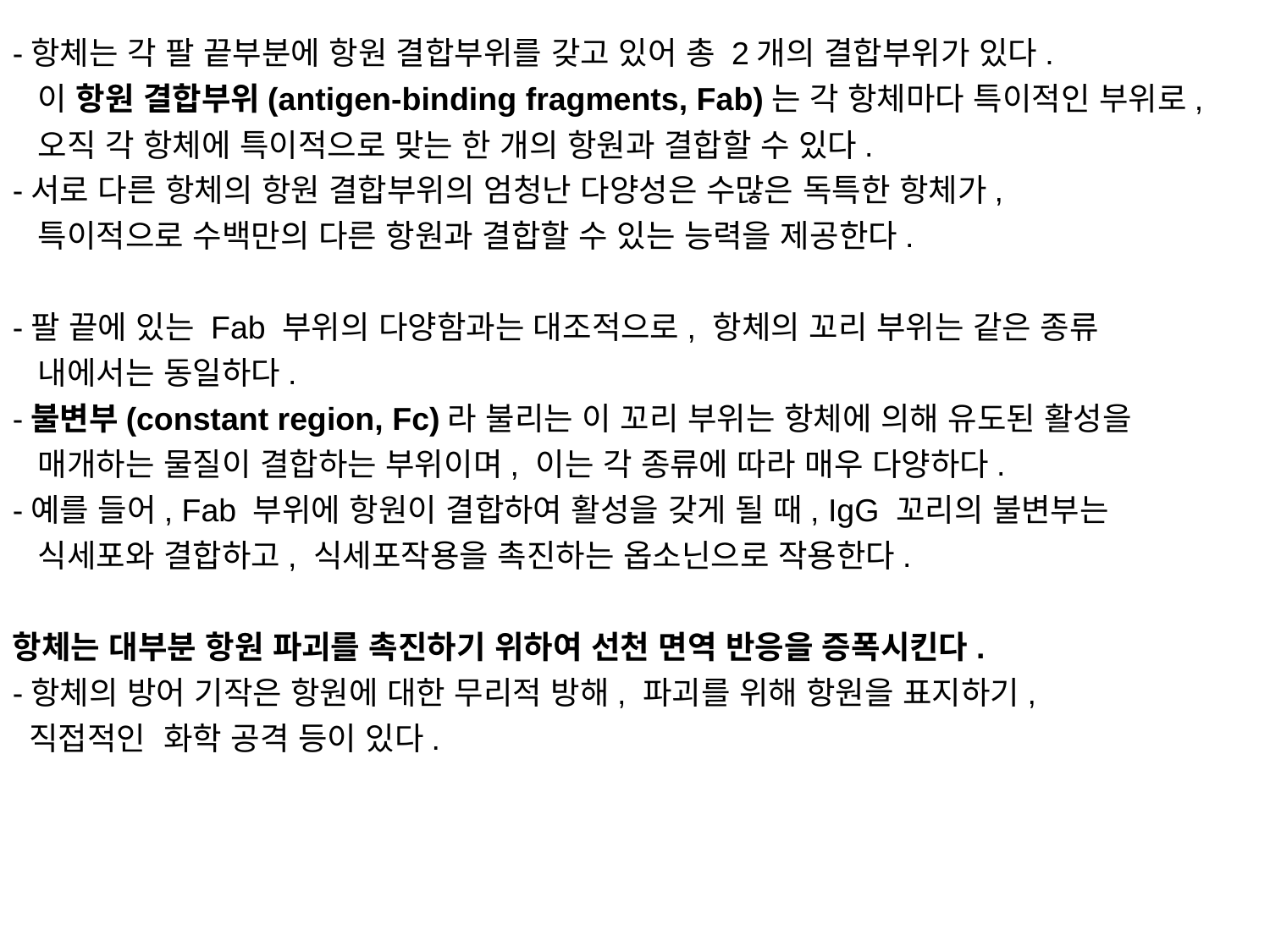

-항체는 각 팔 끝부분에 항원 결합부위를 갖고 있어 총 2개의 결합부위가 있다.
  이 항원 결합부위(antigen-binding fragments, Fab)는 각 항체마다 특이적인 부위로,
  오직 각 항체에 특이적으로 맞는 한 개의 항원과 결합할 수 있다.
-서로 다른 항체의 항원 결합부위의 엄청난 다양성은 수많은 독특한 항체가,
  특이적으로 수백만의 다른 항원과 결합할 수 있는 능력을 제공한다.

-팔 끝에 있는 Fab 부위의 다양함과는 대조적으로, 항체의 꼬리 부위는 같은 종류
  내에서는 동일하다.
-불변부(constant region, Fc)라 불리는 이 꼬리 부위는 항체에 의해 유도된 활성을
  매개하는 물질이 결합하는 부위이며, 이는 각 종류에 따라 매우 다양하다.
-예를 들어, Fab 부위에 항원이 결합하여 활성을 갖게 될 때, IgG 꼬리의 불변부는
  식세포와 결합하고, 식세포작용을 촉진하는 옵소닌으로 작용한다.

항체는 대부분 항원 파괴를 촉진하기 위하여 선천 면역 반응을 증폭시킨다.
-항체의 방어 기작은 항원에 대한 무리적 방해, 파괴를 위해 항원을 표지하기,
 직접적인  화학 공격 등이 있다.